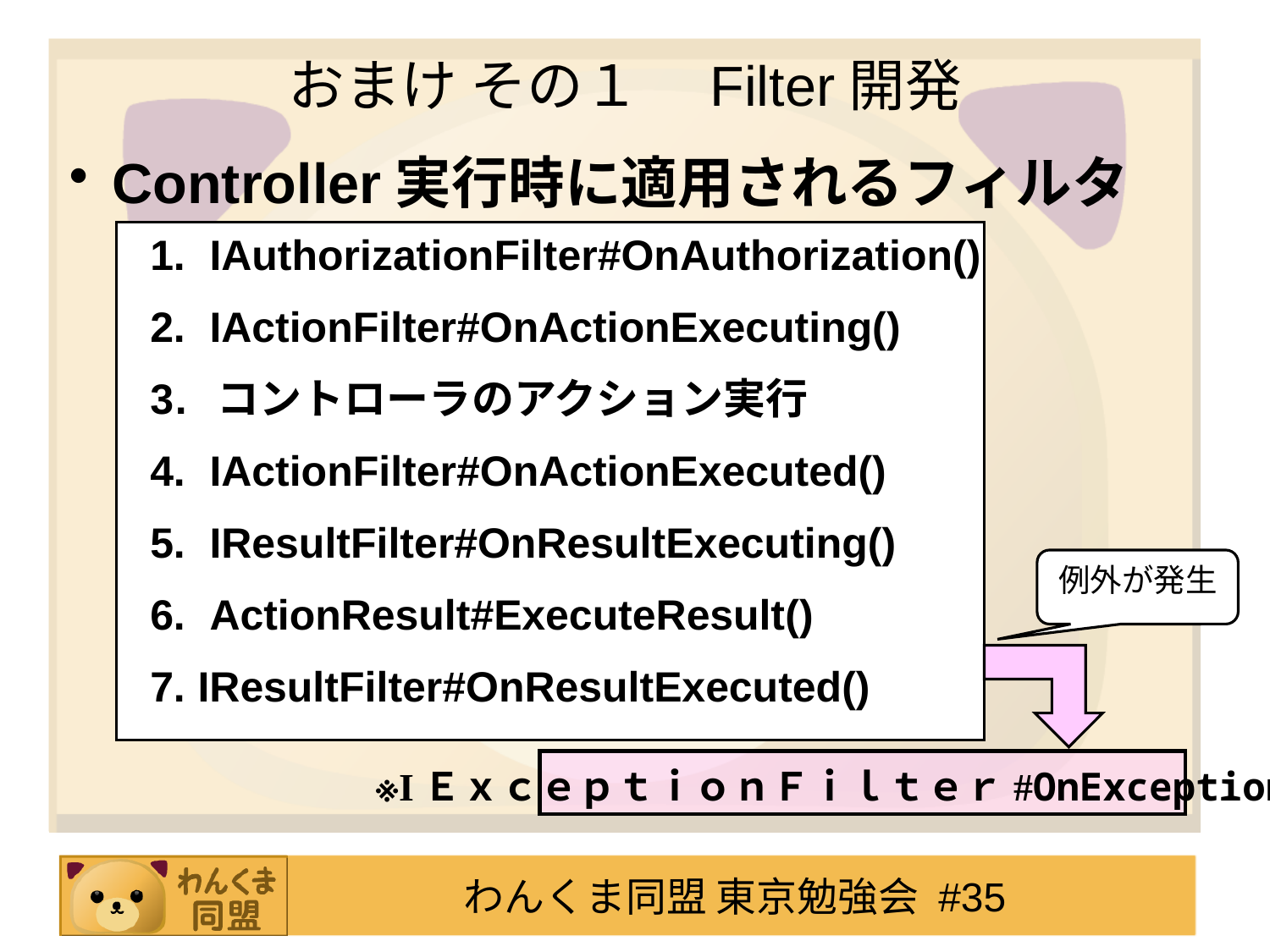

おまけ その１　Filter開発
Controller実行時に適用されるフィルタ

 IAuthorizationFilter#OnAuthorization()
 IActionFilter#OnActionExecuting()
 コントローラのアクション実行
 IActionFilter#OnActionExecuted()
 IResultFilter#OnResultExecuting()
 ActionResult#ExecuteResult()
IResultFilter#OnResultExecuted()
例外が発生

※IＥｘｃｅｐｔｉｏｎＦｉｌｔｅｒ#OnException()